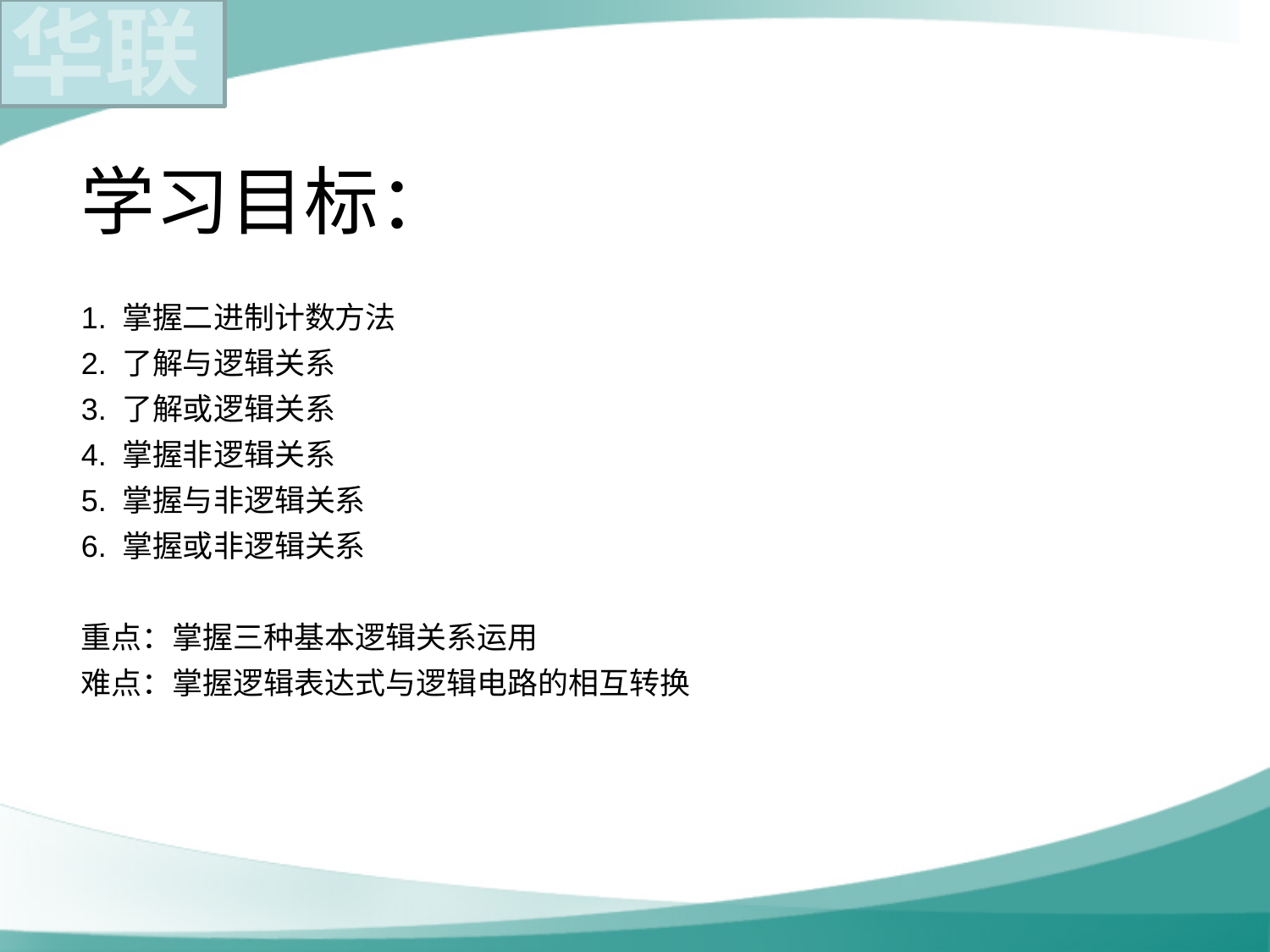

# 学习目标： 1. 掌握二进制计数方法 2. 了解与逻辑关系 3. 了解或逻辑关系 4. 掌握非逻辑关系 5. 掌握与非逻辑关系 6. 掌握或非逻辑关系 重点：掌握三种基本逻辑关系运用 难点：掌握逻辑表达式与逻辑电路的相互转换